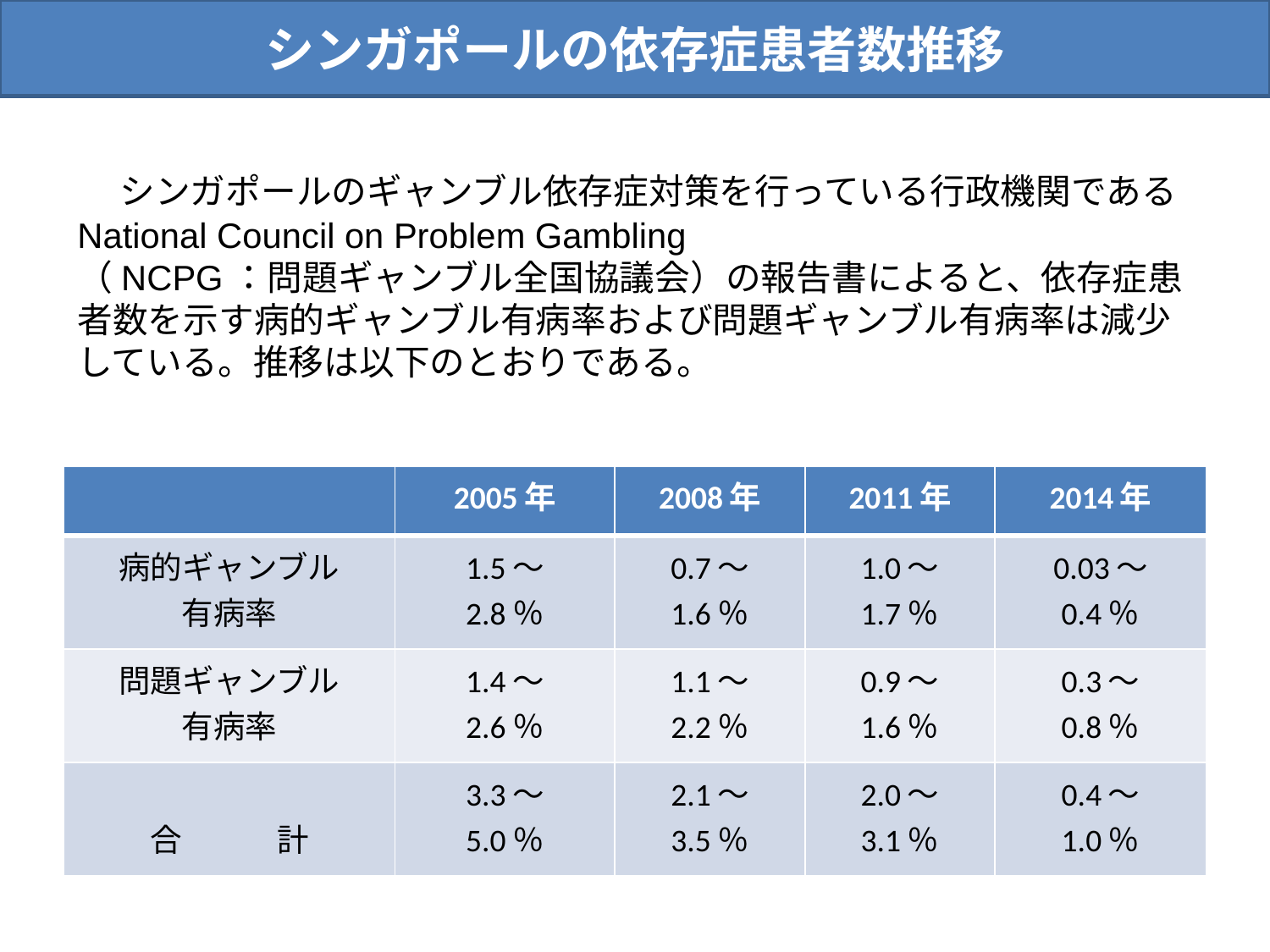

シンガポールの依存症患者数推移
　シンガポールのギャンブル依存症対策を行っている行政機関であるNational Council on Problem Gambling
（NCPG：問題ギャンブル全国協議会）の報告書によると、依存症患者数を示す病的ギャンブル有病率および問題ギャンブル有病率は減少している。推移は以下のとおりである。
|  | 2005年 | 2008年 | 2011年 | 2014年 |
| --- | --- | --- | --- | --- |
| 病的ギャンブル 有病率 | 1.5～ 2.8％ | 0.7～ 1.6％ | 1.0～ 1.7％ | 0.03～ 0.4％ |
| 問題ギャンブル 有病率 | 1.4～ 2.6％ | 1.1～ 2.2％ | 0.9～ 1.6％ | 0.3～ 0.8％ |
| 合　　　計 | 3.3～ 5.0％ | 2.1～ 3.5％ | 2.0～ 3.1％ | 0.4～ 1.0％ |